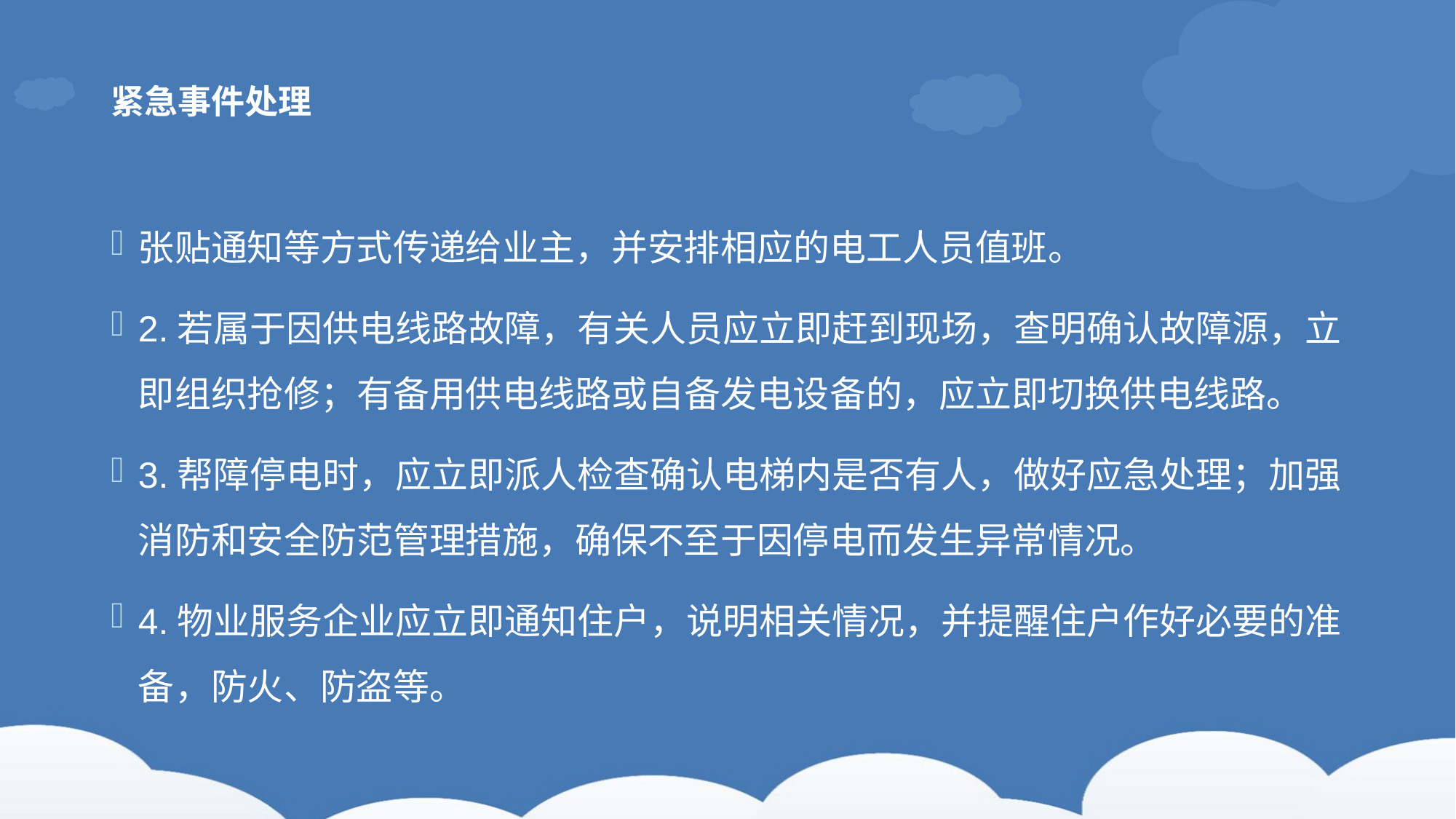

# 紧急事件处理
张贴通知等方式传递给业主，并安排相应的电工人员值班。
2.若属于因供电线路故障，有关人员应立即赶到现场，查明确认故障源，立即组织抢修；有备用供电线路或自备发电设备的，应立即切换供电线路。
3.帮障停电时，应立即派人检查确认电梯内是否有人，做好应急处理；加强消防和安全防范管理措施，确保不至于因停电而发生异常情况。
4.物业服务企业应立即通知住户，说明相关情况，并提醒住户作好必要的准备，防火、防盗等。